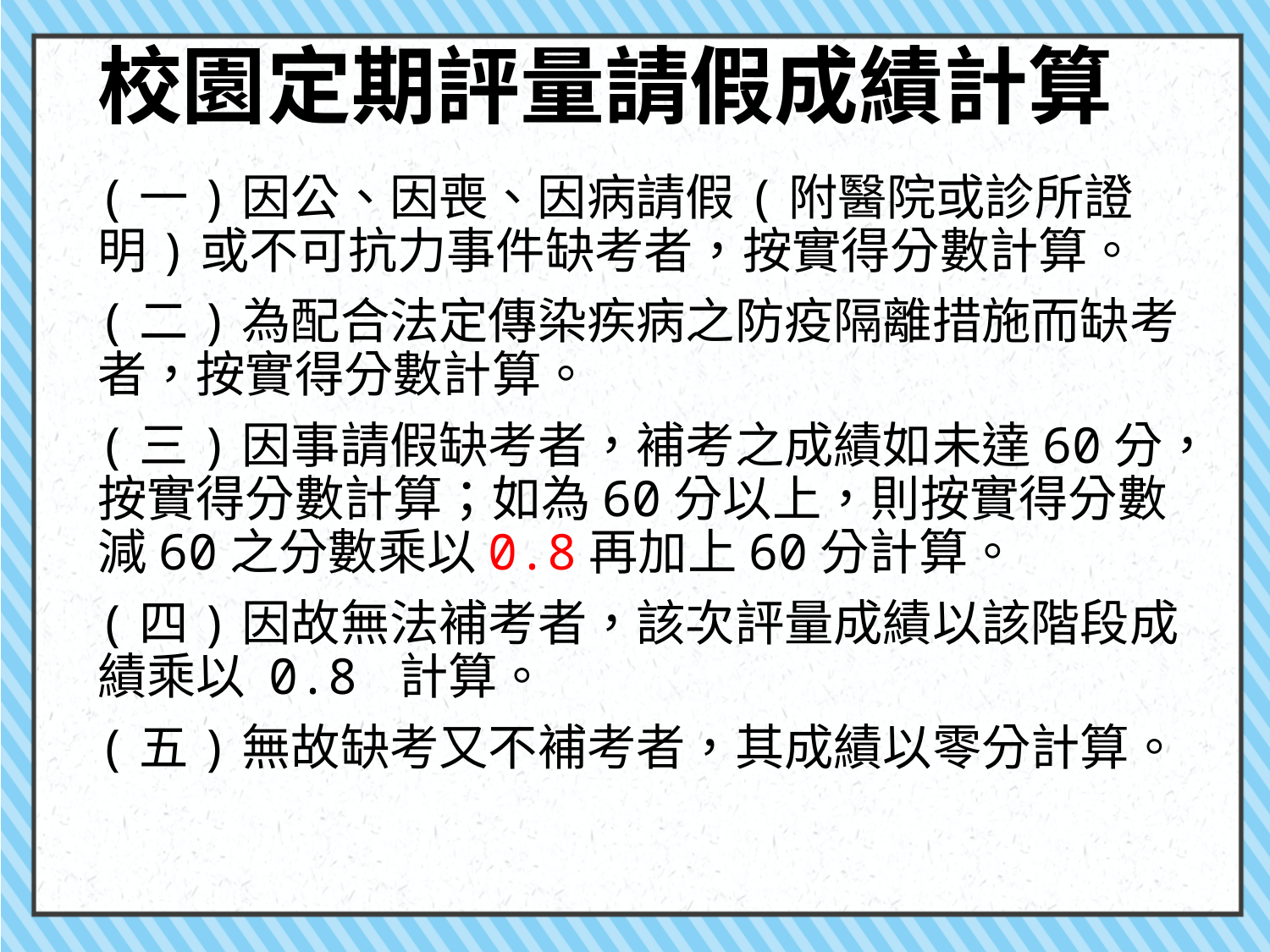

# 校園定期評量請假成績計算
(一)因公、因喪、因病請假(附醫院或診所證明)或不可抗力事件缺考者，按實得分數計算。
(二)為配合法定傳染疾病之防疫隔離措施而缺考者，按實得分數計算。
(三)因事請假缺考者，補考之成績如未達60分，按實得分數計算；如為60分以上，則按實得分數減60之分數乘以0.8再加上60分計算。
(四)因故無法補考者，該次評量成績以該階段成績乘以 0.8 計算。
(五)無故缺考又不補考者，其成績以零分計算。